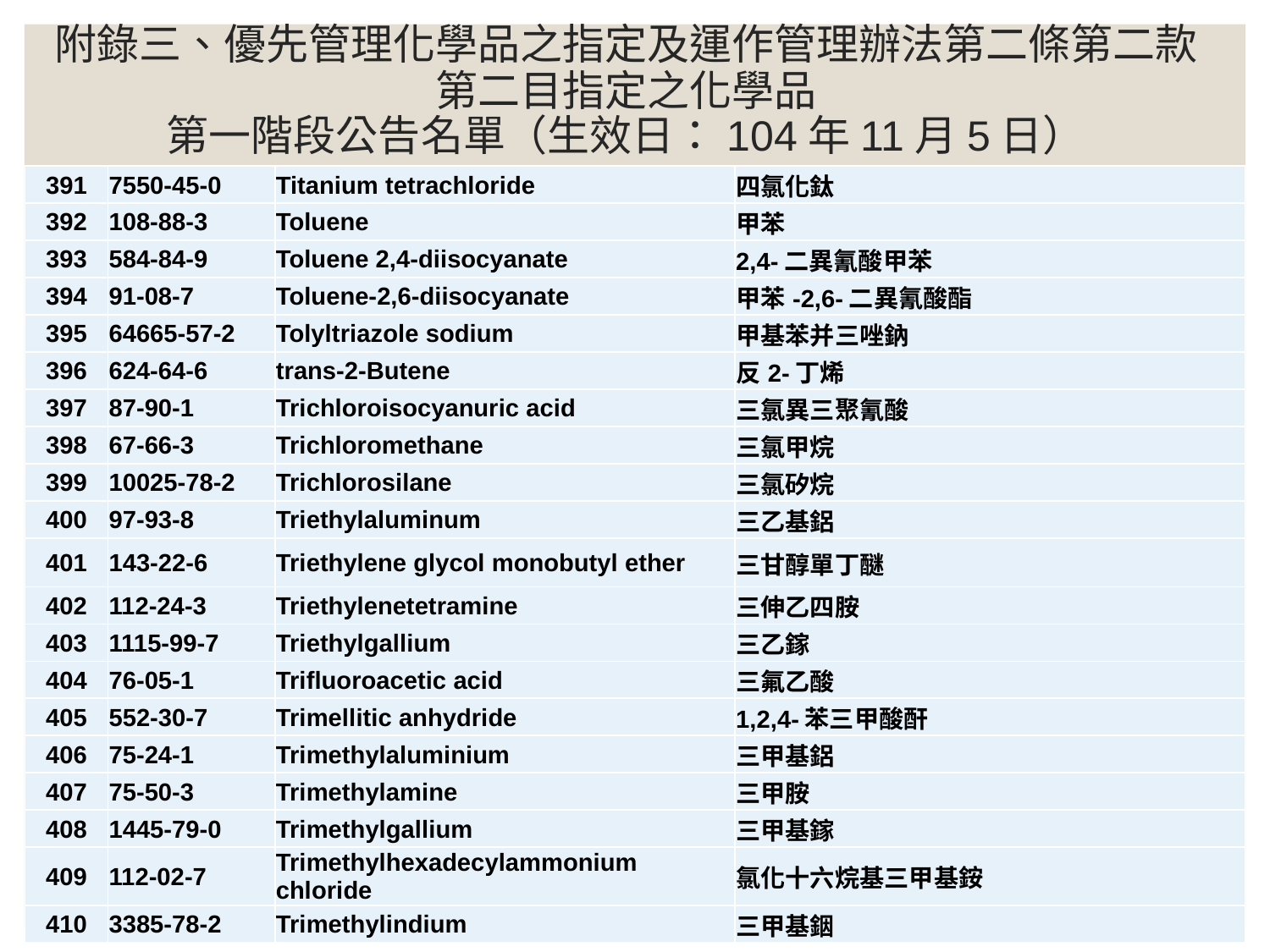

# 附錄三、優先管理化學品之指定及運作管理辦法第二條第二款第二目指定之化學品 第一階段公告名單（生效日：104年11月5日）
| 391 | 7550-45-0 | Titanium tetrachloride | 四氯化鈦 |
| --- | --- | --- | --- |
| 392 | 108-88-3 | Toluene | 甲苯 |
| 393 | 584-84-9 | Toluene 2,4-diisocyanate | 2,4-二異氰酸甲苯 |
| 394 | 91-08-7 | Toluene-2,6-diisocyanate | 甲苯-2,6-二異氰酸酯 |
| 395 | 64665-57-2 | Tolyltriazole sodium | 甲基苯并三唑鈉 |
| 396 | 624-64-6 | trans-2-Butene | 反2-丁烯 |
| 397 | 87-90-1 | Trichloroisocyanuric acid | 三氯異三聚氰酸 |
| 398 | 67-66-3 | Trichloromethane | 三氯甲烷 |
| 399 | 10025-78-2 | Trichlorosilane | 三氯矽烷 |
| 400 | 97-93-8 | Triethylaluminum | 三乙基鋁 |
| 401 | 143-22-6 | Triethylene glycol monobutyl ether | 三甘醇單丁醚 |
| 402 | 112-24-3 | Triethylenetetramine | 三伸乙四胺 |
| 403 | 1115-99-7 | Triethylgallium | 三乙鎵 |
| 404 | 76-05-1 | Trifluoroacetic acid | 三氟乙酸 |
| 405 | 552-30-7 | Trimellitic anhydride | 1,2,4-苯三甲酸酐 |
| 406 | 75-24-1 | Trimethylaluminium | 三甲基鋁 |
| 407 | 75-50-3 | Trimethylamine | 三甲胺 |
| 408 | 1445-79-0 | Trimethylgallium | 三甲基鎵 |
| 409 | 112-02-7 | Trimethylhexadecylammonium chloride | 氯化十六烷基三甲基銨 |
| 410 | 3385-78-2 | Trimethylindium | 三甲基銦 |